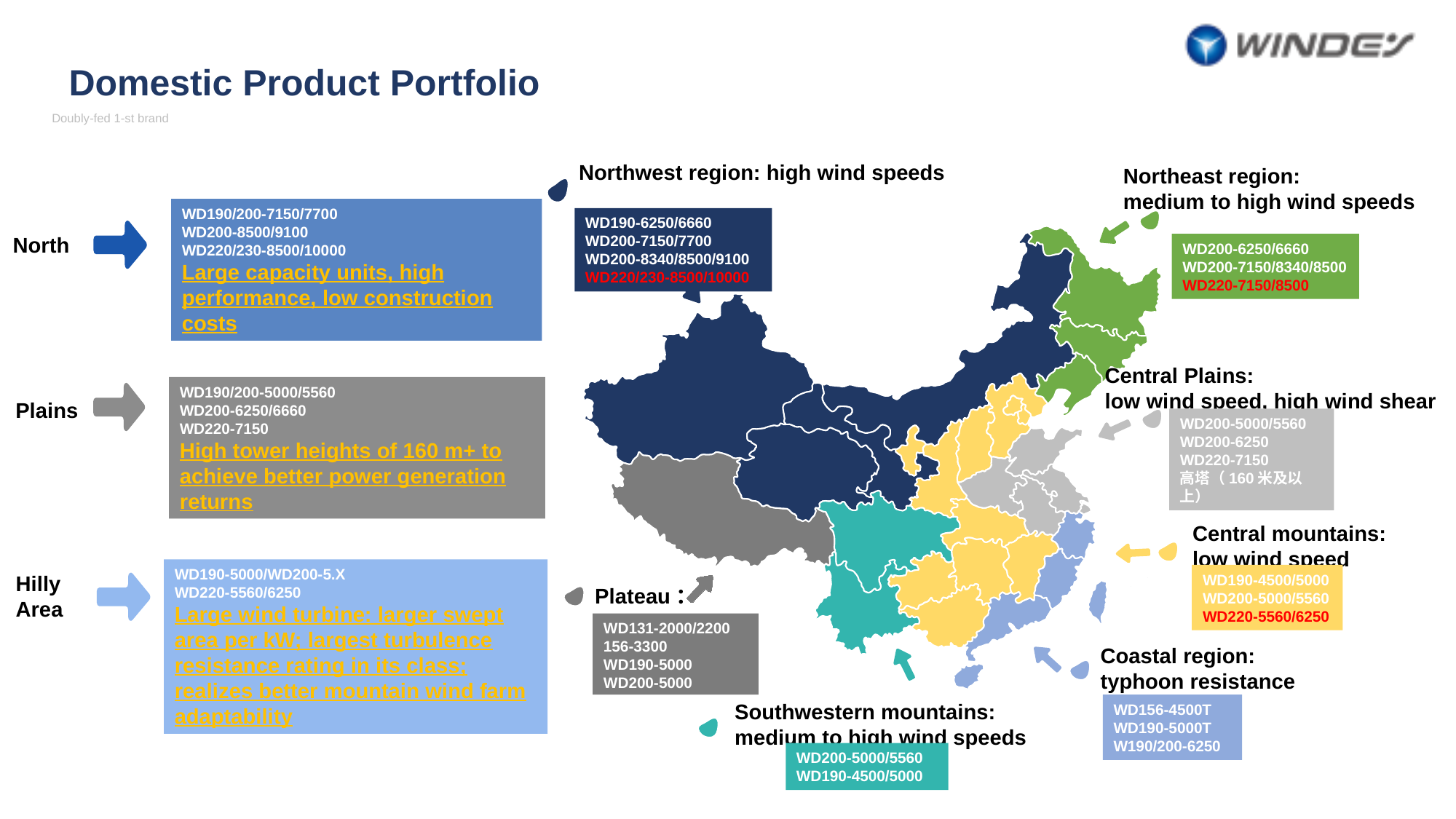

Domestic Product Portfolio
Doubly-fed 1-st brand
Northwest region: high wind speeds

WD190-6250/6660
WD200-7150/7700
WD200-8340/8500/9100
WD220/230-8500/10000

Northeast region:
medium to high wind speeds

WD200-6250/6660
WD200-7150/8340/8500
WD220-7150/8500
WD190/200-7150/7700
WD200-8500/9100
WD220/230-8500/10000
Large capacity units, high performance, low construction costs
North

Central Plains:
low wind speed, high wind shear

WD200-5000/5560
WD200-6250
WD220-7150
高塔（160米及以上）

Plains
WD190/200-5000/5560
WD200-6250/6660
WD220-7150
High tower heights of 160 m+ to achieve better power generation returns

Central mountains:
low wind speed

WD190-4500/5000
WD200-5000/5560
WD220-5560/6250
Hilly
Area
WD190-5000/WD200-5.X
WD220-5560/6250
Large wind turbine: larger swept area per kW; largest turbulence resistance rating in its class; realizes better mountain wind farm adaptability

Plateau：

WD131-2000/2200
156-3300
WD190-5000
WD200-5000

Southwestern mountains:
medium to high wind speeds

WD200-5000/5560
WD190-4500/5000

Coastal region:
typhoon resistance

WD156-4500T
WD190-5000T
W190/200-6250